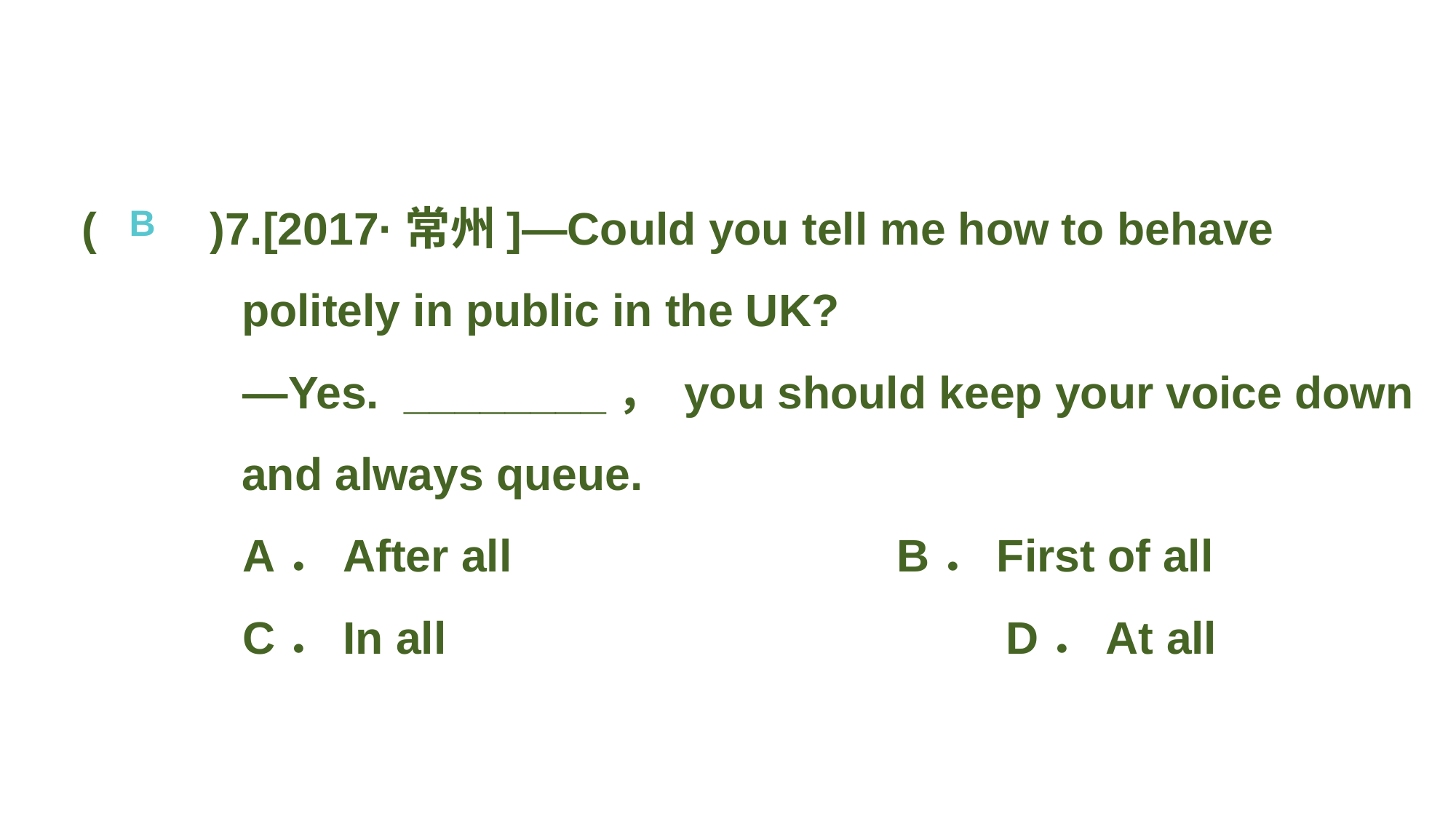

(　　)7.[2017·常州]—Could you tell me how to behave politely in public in the UK?
—Yes.  ________， you should keep your voice down and always queue.
A．After all  				B．First of all
C．In all  					D．At all
B